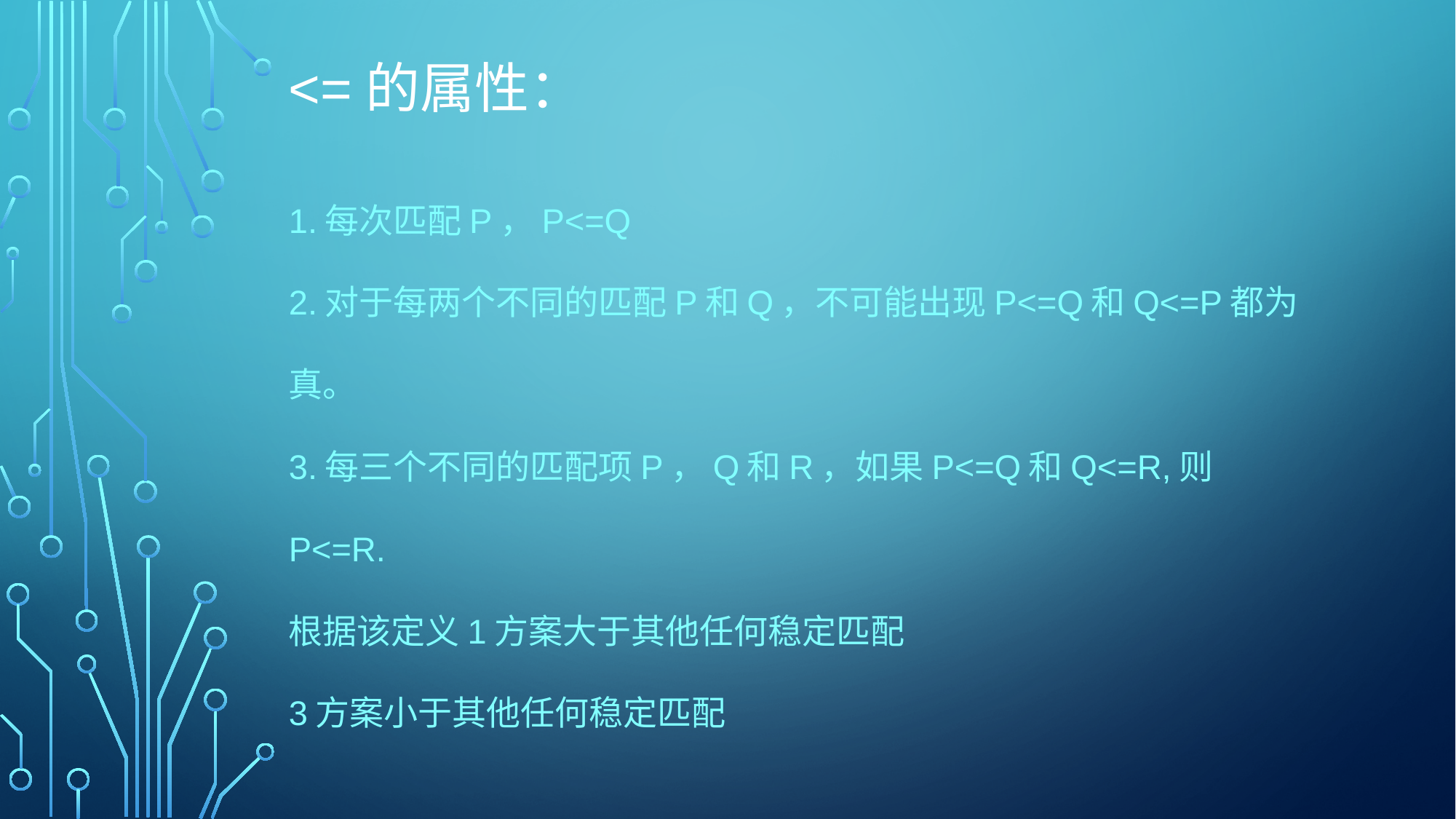

# <=的属性：
1.每次匹配P，P<=Q
2.对于每两个不同的匹配P和Q，不可能出现P<=Q和Q<=P都为真。
3.每三个不同的匹配项P，Q和R，如果P<=Q和Q<=R,则P<=R.
根据该定义1方案大于其他任何稳定匹配
3方案小于其他任何稳定匹配